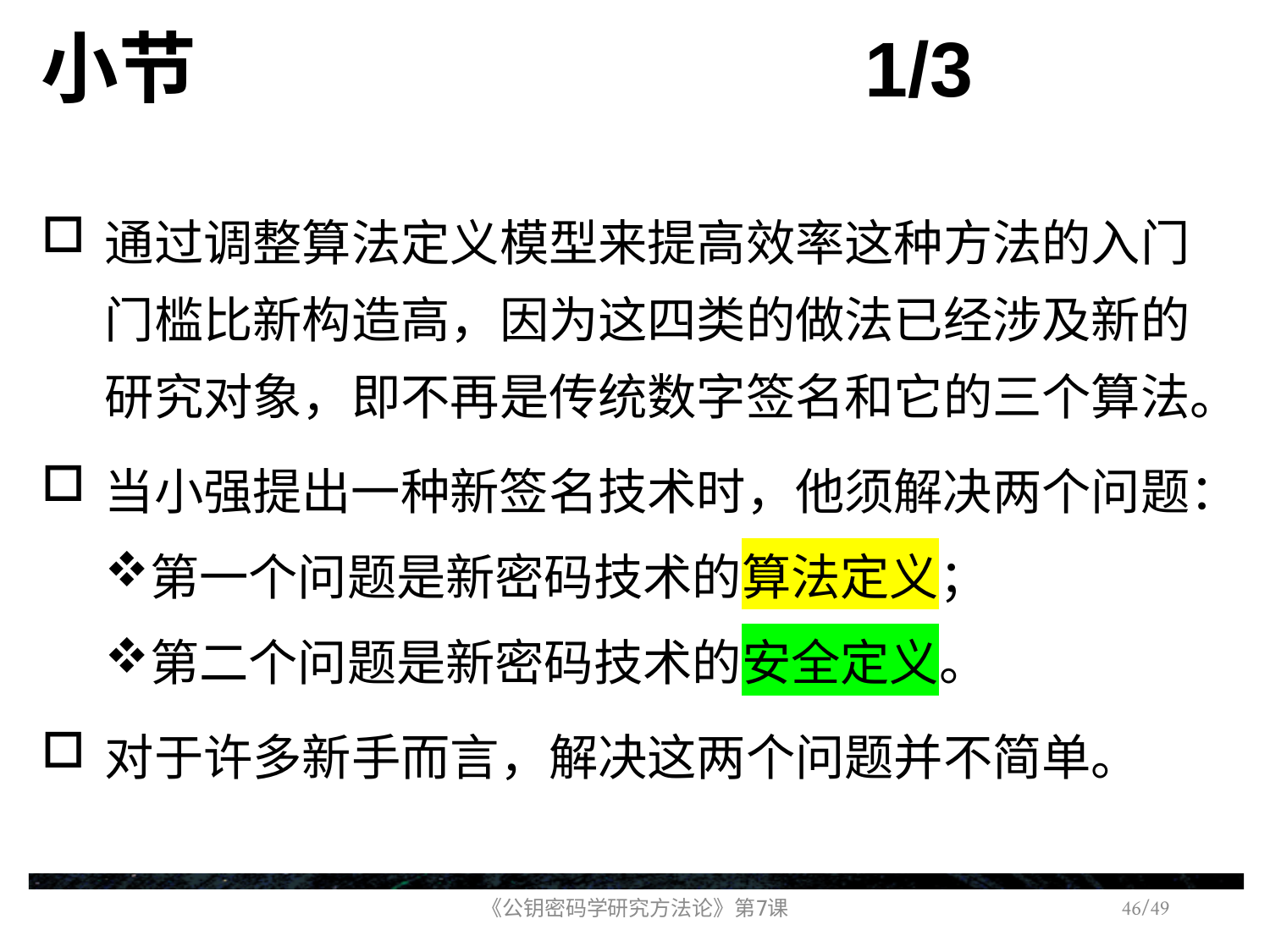

# 小节                                     1/3
通过调整算法定义模型来提高效率这种方法的入门门槛比新构造高，因为这四类的做法已经涉及新的研究对象，即不再是传统数字签名和它的三个算法。
当小强提出一种新签名技术时，他须解决两个问题：
第一个问题是新密码技术的算法定义；
第二个问题是新密码技术的安全定义。
对于许多新手而言，解决这两个问题并不简单。
《公钥密码学研究方法论》第7课
46/49